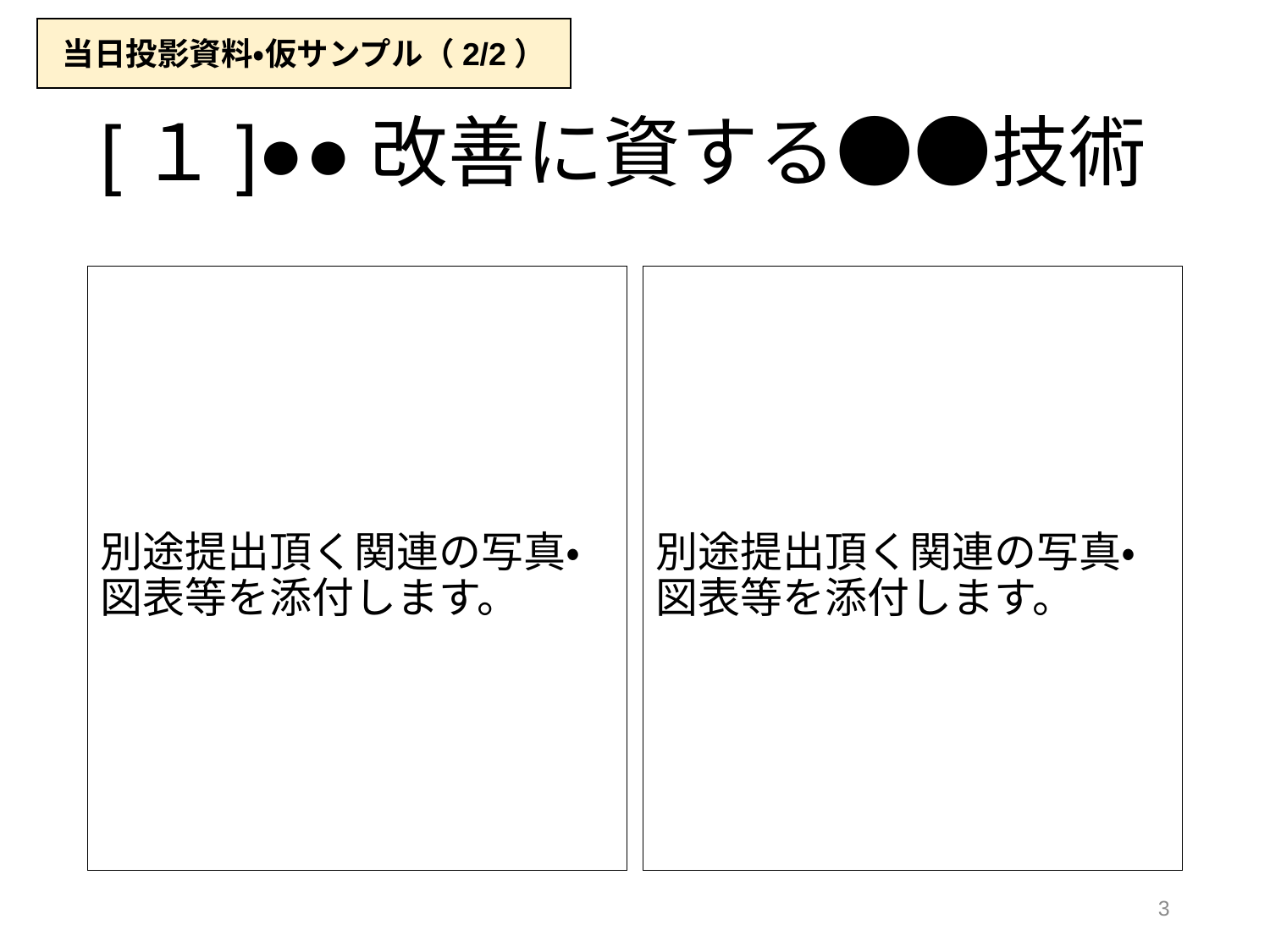

当日投影資料・仮サンプル（2/2）
# [１]●●改善に資する●●技術

別途提出頂く関連の写真・図表等を添付します。

別途提出頂く関連の写真・図表等を添付します。
3